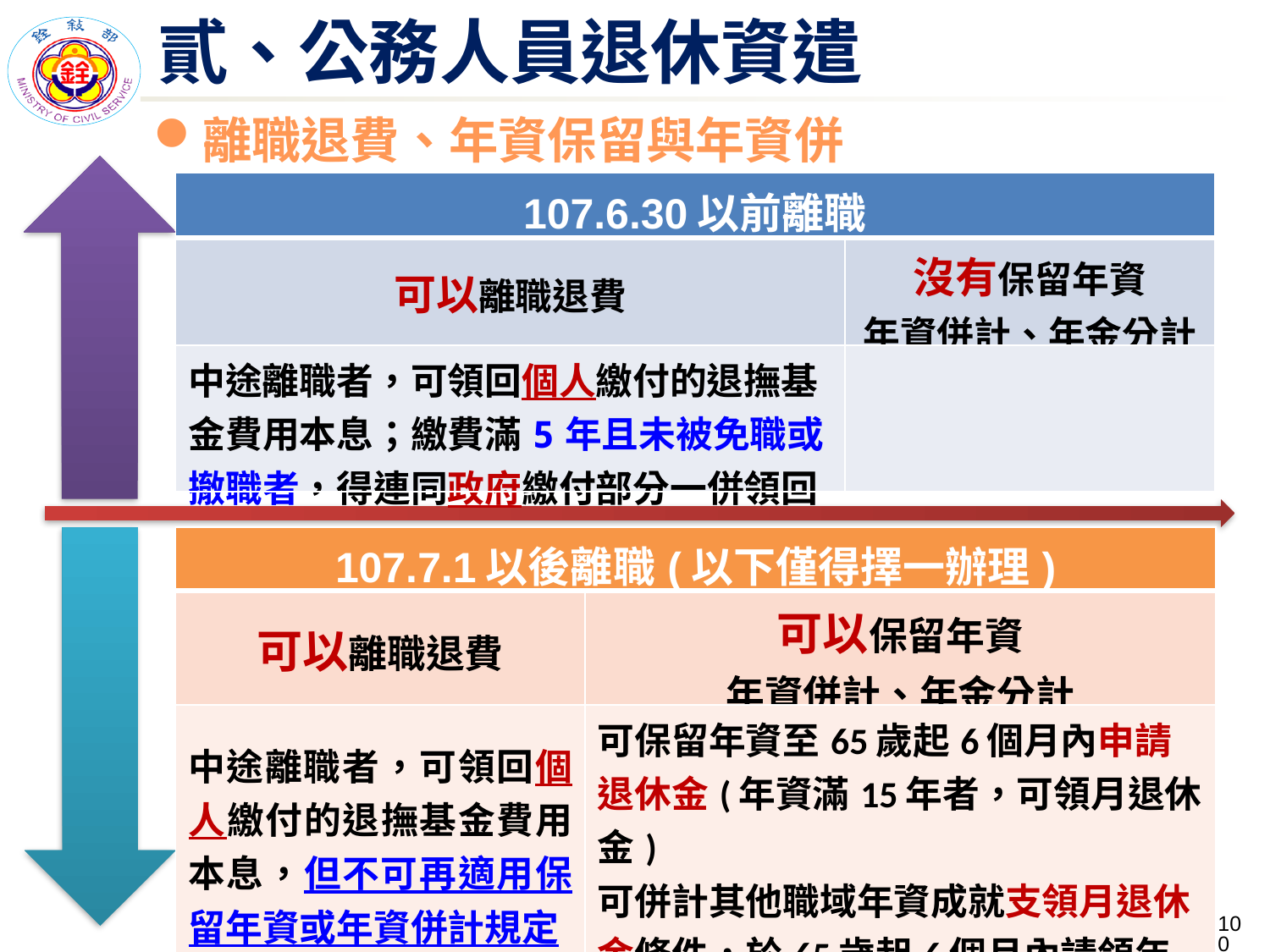

# 貳、公務人員退休資遣
離職退費、年資保留與年資併計

| 107.6.30以前離職 |  |
| --- | --- |
| 可以離職退費 | 沒有保留年資 年資併計、年金分計 |
| 中途離職者，可領回個人繳付的退撫基金費用本息；繳費滿5年且未被免職或撤職者，得連同政府繳付部分一併領回 |  |

| 107.7.1以後離職(以下僅得擇一辦理) |  |
| --- | --- |
| 可以離職退費 | 可以保留年資 年資併計、年金分計 |
| 中途離職者，可領回個人繳付的退撫基金費用本息，但不可再適用保留年資或年資併計規定 | 可保留年資至65歲起6個月內申請退休金(年資滿15年者，可領月退休金) 可併計其他職域年資成就支領月退休金條件，於65歲起6個月內請領年金 |

100